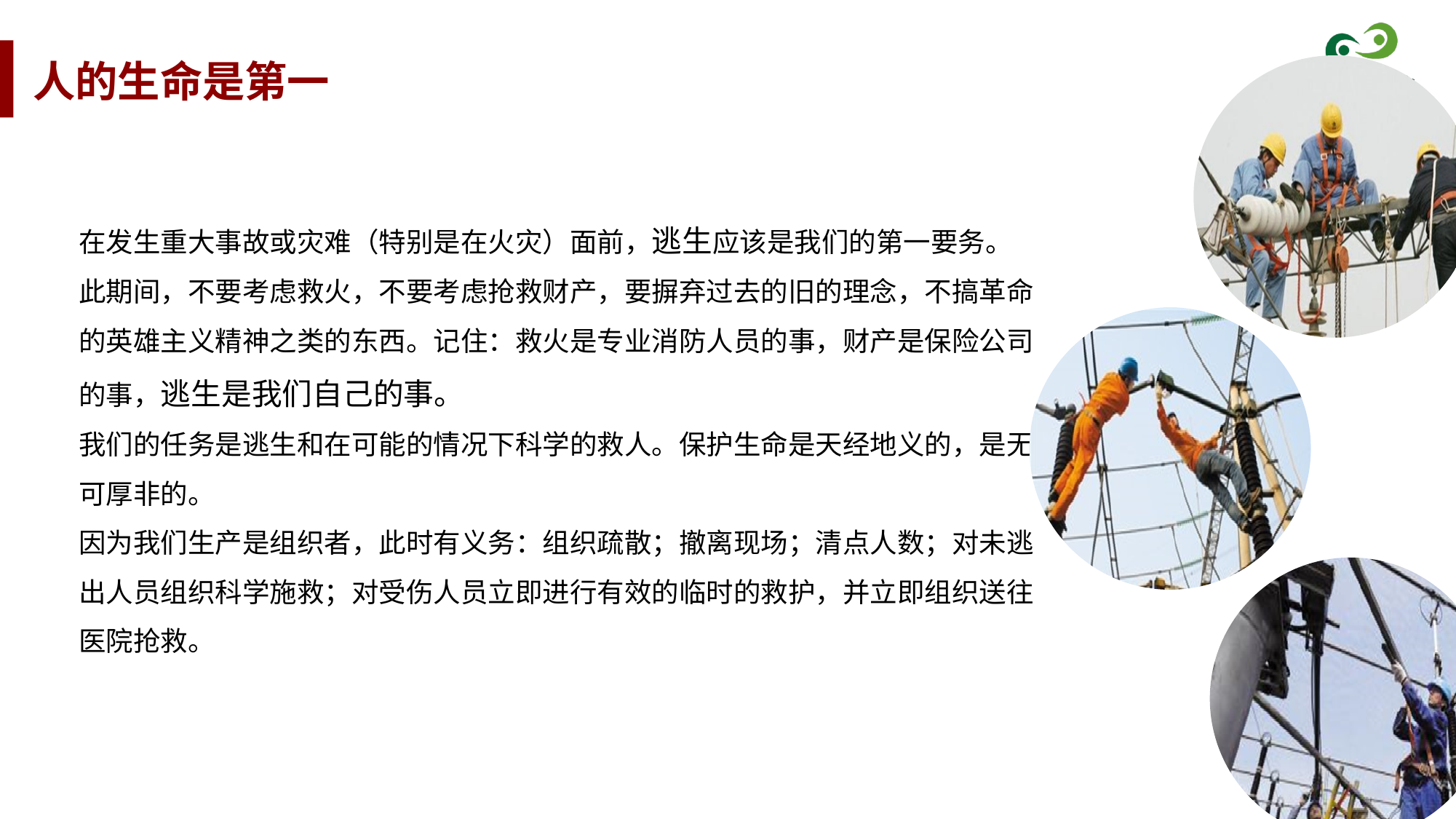

人的生命是第一

在发生重大事故或灾难（特别是在火灾）面前，逃生应该是我们的第一要务。
此期间，不要考虑救火，不要考虑抢救财产，要摒弃过去的旧的理念，不搞革命的英雄主义精神之类的东西。记住：救火是专业消防人员的事，财产是保险公司的事，逃生是我们自己的事。
我们的任务是逃生和在可能的情况下科学的救人。保护生命是天经地义的，是无可厚非的。
因为我们生产是组织者，此时有义务：组织疏散；撤离现场；清点人数；对未逃出人员组织科学施救；对受伤人员立即进行有效的临时的救护，并立即组织送往医院抢救。